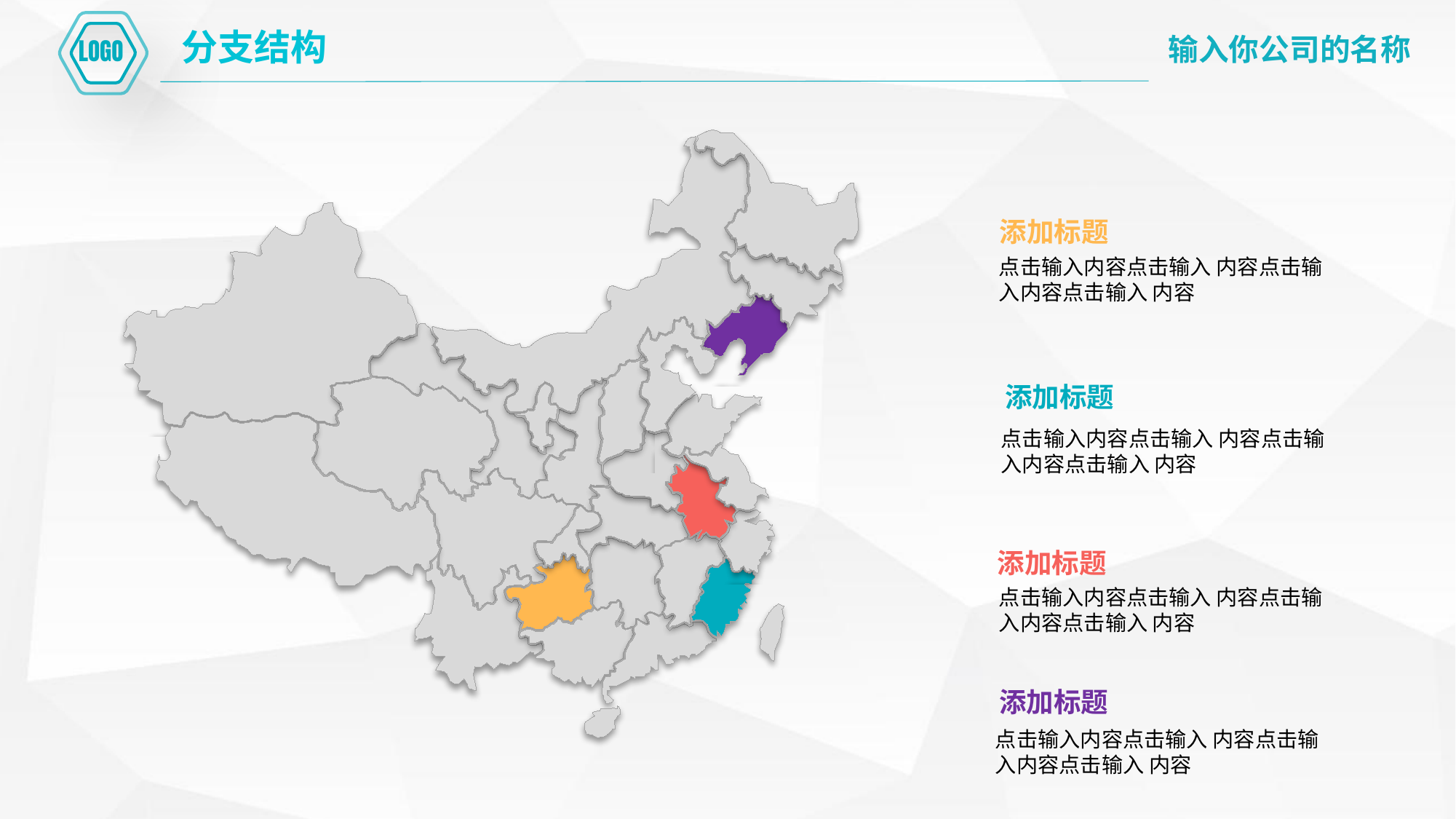

分支结构

添加标题

点击输入内容点击输入 内容点击输入内容点击输入 内容

添加标题

点击输入内容点击输入 内容点击输入内容点击输入 内容

添加标题

点击输入内容点击输入 内容点击输入内容点击输入 内容

添加标题

点击输入内容点击输入 内容点击输入内容点击输入 内容